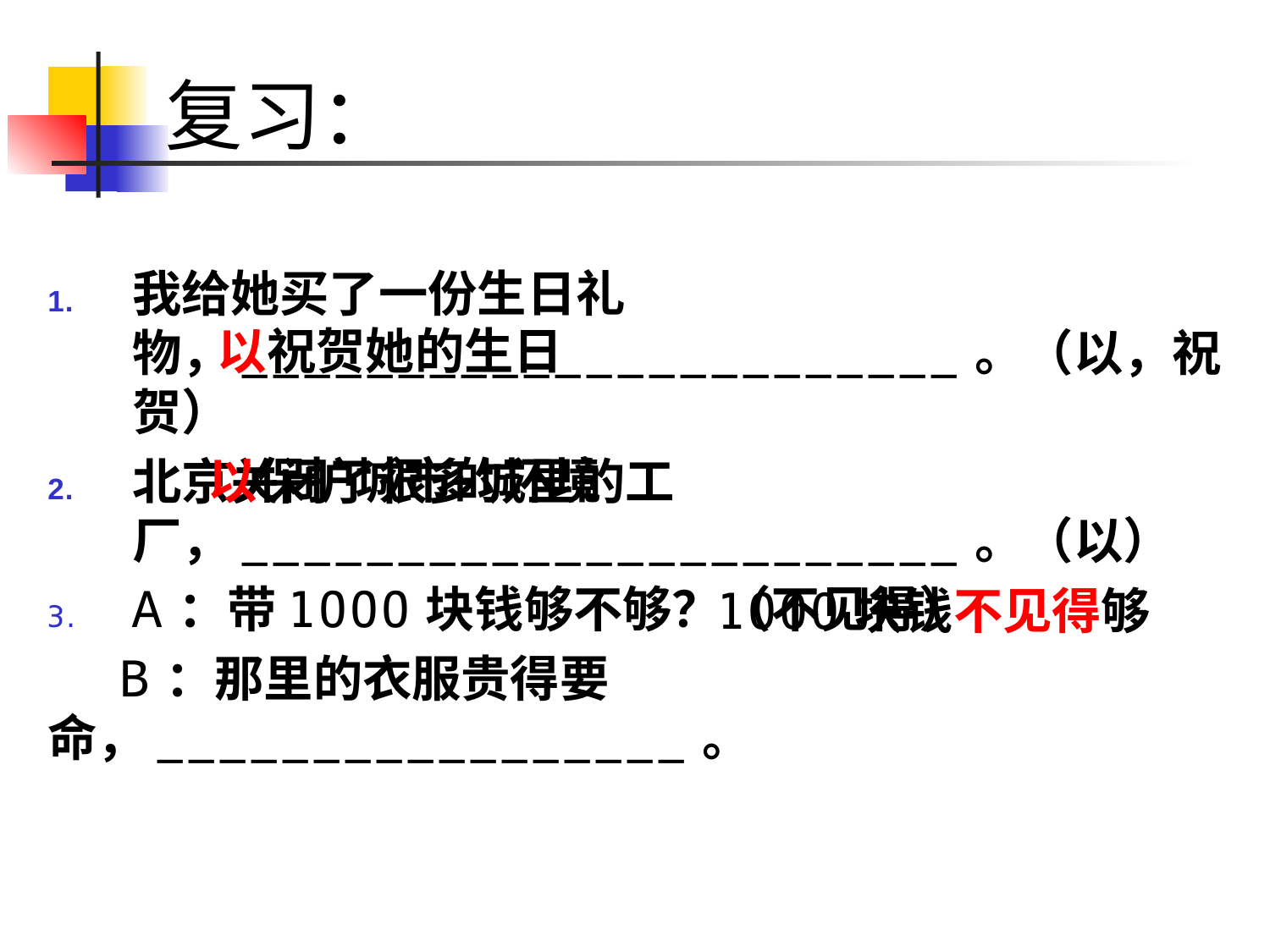

# 复习：
我给她买了一份生日礼物，_______________________。（以，祝贺）
北京关闭了很多城里的工厂，_______________________。（以）
A：带1000块钱够不够？（不见得）
     B：那里的衣服贵得要命，_________________。
以祝贺她的生日
以保护城市的环境
1000块钱不见得够